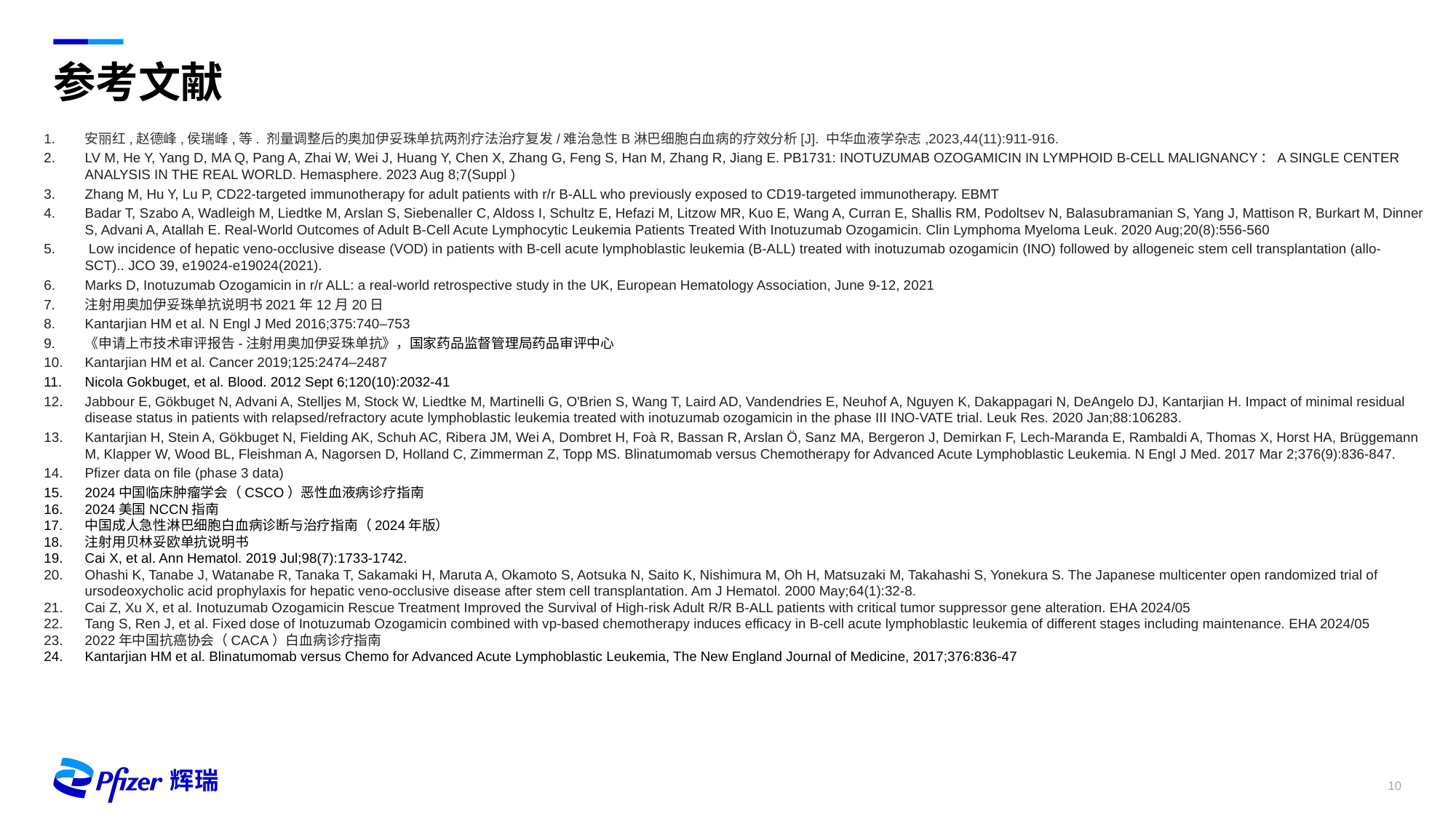

# 参考文献
安丽红,赵德峰,侯瑞峰,等. 剂量调整后的奥加伊妥珠单抗两剂疗法治疗复发/难治急性B淋巴细胞白血病的疗效分析[J]. 中华血液学杂志,2023,44(11):911-916.
LV M, He Y, Yang D, MA Q, Pang A, Zhai W, Wei J, Huang Y, Chen X, Zhang G, Feng S, Han M, Zhang R, Jiang E. PB1731: INOTUZUMAB OZOGAMICIN IN LYMPHOID B-CELL MALIGNANCY：A SINGLE CENTER ANALYSIS IN THE REAL WORLD. Hemasphere. 2023 Aug 8;7(Suppl )
Zhang M, Hu Y, Lu P, CD22-targeted immunotherapy for adult patients with r/r B-ALL who previously exposed to CD19-targeted immunotherapy. EBMT
Badar T, Szabo A, Wadleigh M, Liedtke M, Arslan S, Siebenaller C, Aldoss I, Schultz E, Hefazi M, Litzow MR, Kuo E, Wang A, Curran E, Shallis RM, Podoltsev N, Balasubramanian S, Yang J, Mattison R, Burkart M, Dinner S, Advani A, Atallah E. Real-World Outcomes of Adult B-Cell Acute Lymphocytic Leukemia Patients Treated With Inotuzumab Ozogamicin. Clin Lymphoma Myeloma Leuk. 2020 Aug;20(8):556-560
 Low incidence of hepatic veno-occlusive disease (VOD) in patients with B-cell acute lymphoblastic leukemia (B-ALL) treated with inotuzumab ozogamicin (INO) followed by allogeneic stem cell transplantation (allo-SCT).. JCO 39, e19024-e19024(2021).
Marks D, Inotuzumab Ozogamicin in r/r ALL: a real-world retrospective study in the UK, European Hematology Association, June 9-12, 2021
注射用奥加伊妥珠单抗说明书2021年12月20日
Kantarjian HM et al. N Engl J Med 2016;375:740–753
《申请上市技术审评报告-注射用奥加伊妥珠单抗》，国家药品监督管理局药品审评中心
Kantarjian HM et al. Cancer 2019;125:2474–2487
Nicola Gokbuget, et al. Blood. 2012 Sept 6;120(10):2032-41
Jabbour E, Gökbuget N, Advani A, Stelljes M, Stock W, Liedtke M, Martinelli G, O'Brien S, Wang T, Laird AD, Vandendries E, Neuhof A, Nguyen K, Dakappagari N, DeAngelo DJ, Kantarjian H. Impact of minimal residual disease status in patients with relapsed/refractory acute lymphoblastic leukemia treated with inotuzumab ozogamicin in the phase III INO-VATE trial. Leuk Res. 2020 Jan;88:106283.
Kantarjian H, Stein A, Gökbuget N, Fielding AK, Schuh AC, Ribera JM, Wei A, Dombret H, Foà R, Bassan R, Arslan Ö, Sanz MA, Bergeron J, Demirkan F, Lech-Maranda E, Rambaldi A, Thomas X, Horst HA, Brüggemann M, Klapper W, Wood BL, Fleishman A, Nagorsen D, Holland C, Zimmerman Z, Topp MS. Blinatumomab versus Chemotherapy for Advanced Acute Lymphoblastic Leukemia. N Engl J Med. 2017 Mar 2;376(9):836-847.
Pfizer data on file (phase 3 data)
2024中国临床肿瘤学会（CSCO）恶性血液病诊疗指南
2024美国NCCN指南
中国成人急性淋巴细胞白血病诊断与治疗指南（2024年版）
注射用贝林妥欧单抗说明书
Cai X, et al. Ann Hematol. 2019 Jul;98(7):1733-1742.
Ohashi K, Tanabe J, Watanabe R, Tanaka T, Sakamaki H, Maruta A, Okamoto S, Aotsuka N, Saito K, Nishimura M, Oh H, Matsuzaki M, Takahashi S, Yonekura S. The Japanese multicenter open randomized trial of ursodeoxycholic acid prophylaxis for hepatic veno-occlusive disease after stem cell transplantation. Am J Hematol. 2000 May;64(1):32-8.
Cai Z, Xu X, et al. Inotuzumab Ozogamicin Rescue Treatment Improved the Survival of High-risk Adult R/R B-ALL patients with critical tumor suppressor gene alteration. EHA 2024/05
Tang S, Ren J, et al. Fixed dose of Inotuzumab Ozogamicin combined with vp-based chemotherapy induces efficacy in B-cell acute lymphoblastic leukemia of different stages including maintenance. EHA 2024/05
2022年中国抗癌协会（CACA）白血病诊疗指南
Kantarjian HM et al. Blinatumomab versus Chemo for Advanced Acute Lymphoblastic Leukemia, The New England Journal of Medicine, 2017;376:836-47